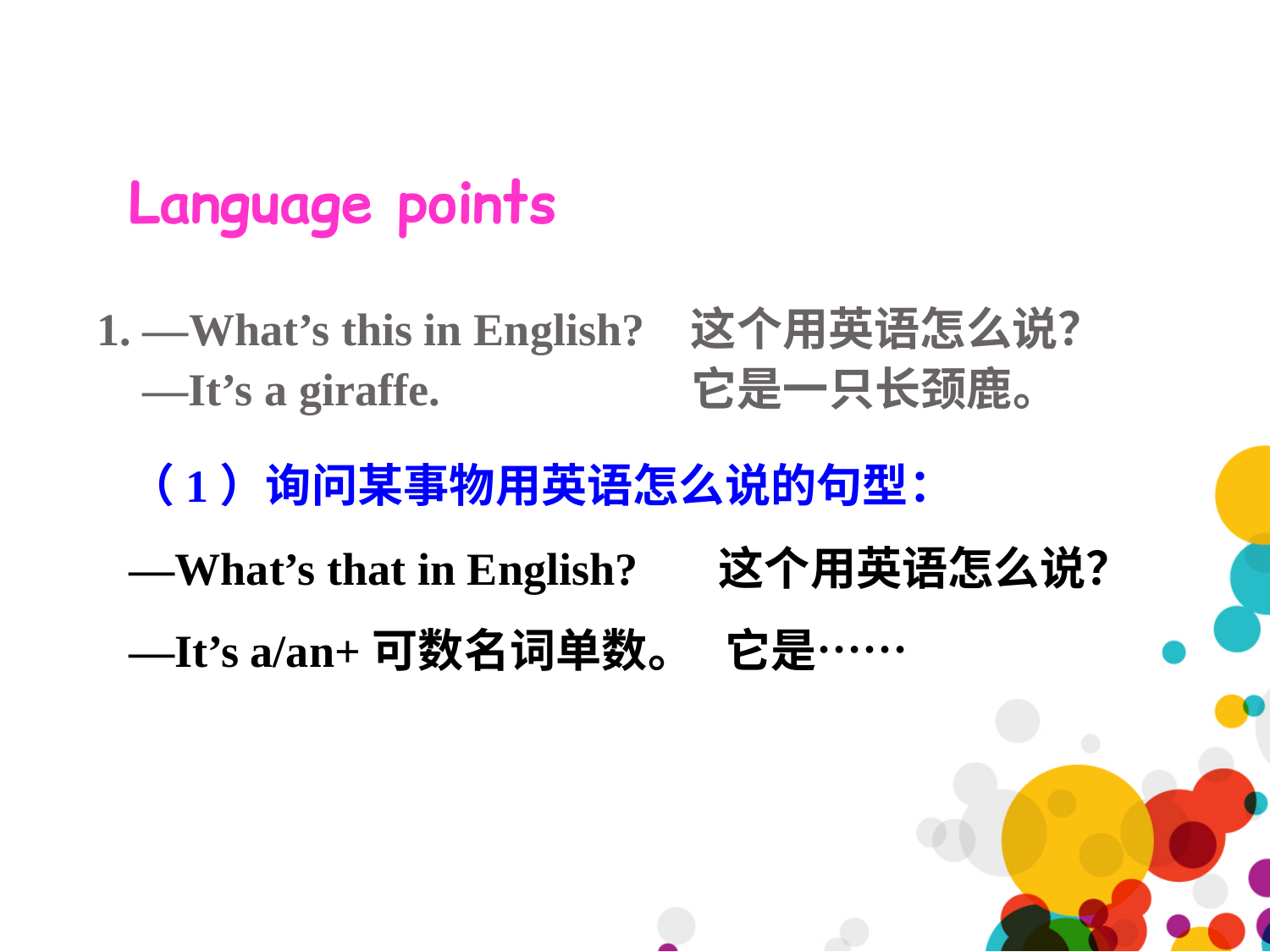

Language points
1. —What’s this in English?   这个用英语怎么说？
    —It’s a giraffe.                     它是一只长颈鹿。
（1）询问某事物用英语怎么说的句型：
—What’s that in English?      这个用英语怎么说？
—It’s a/an+可数名词单数。   它是……